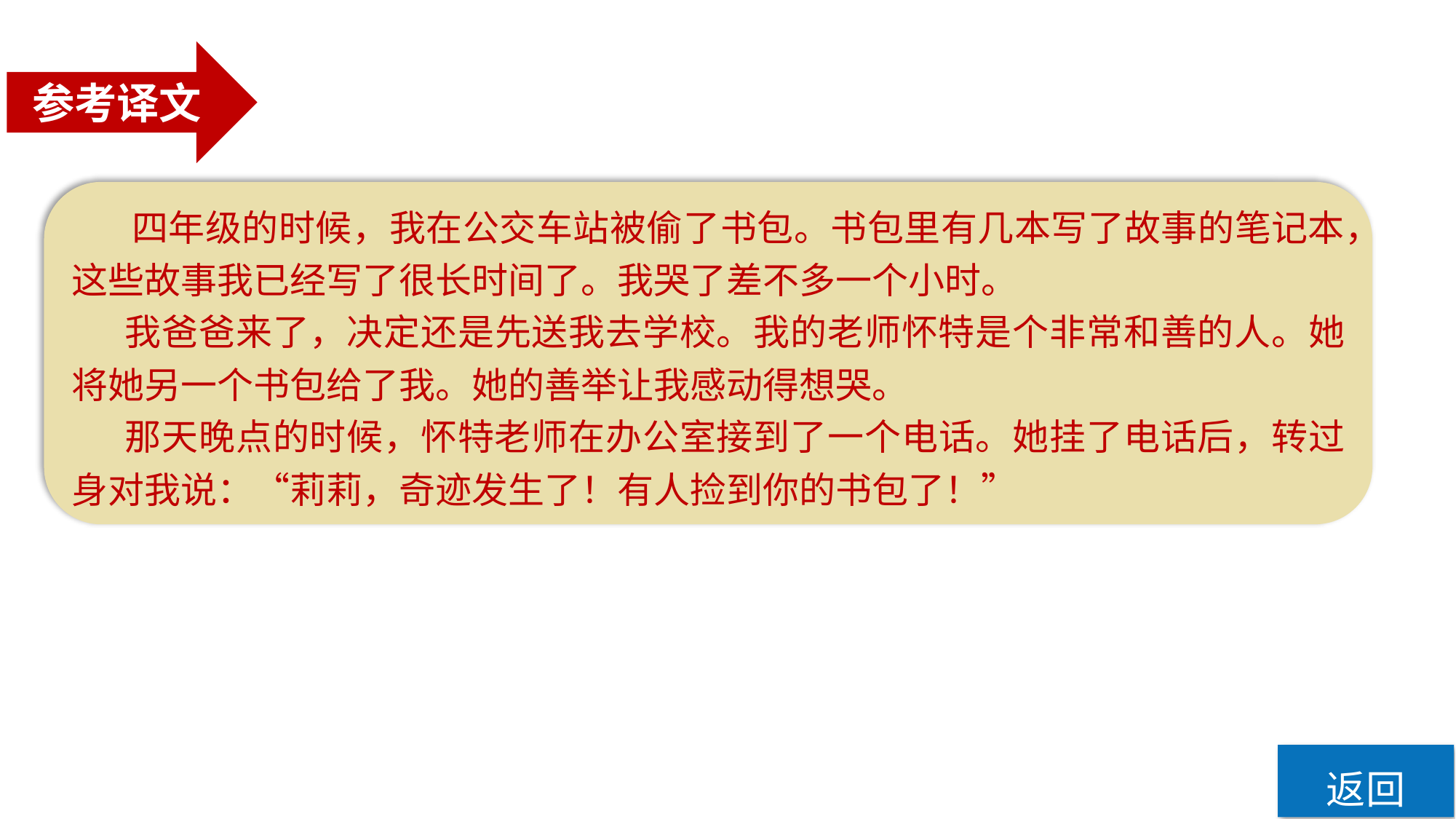

参考译文
      四年级的时候，我在公交车站被偷了书包。书包里有几本写了故事的笔记本，这些故事我已经写了很长时间了。我哭了差不多一个小时。
     我爸爸来了，决定还是先送我去学校。我的老师怀特是个非常和善的人。她将她另一个书包给了我。她的善举让我感动得想哭。
     那天晚点的时候，怀特老师在办公室接到了一个电话。她挂了电话后，转过身对我说：“莉莉，奇迹发生了！有人捡到你的书包了！”
返回